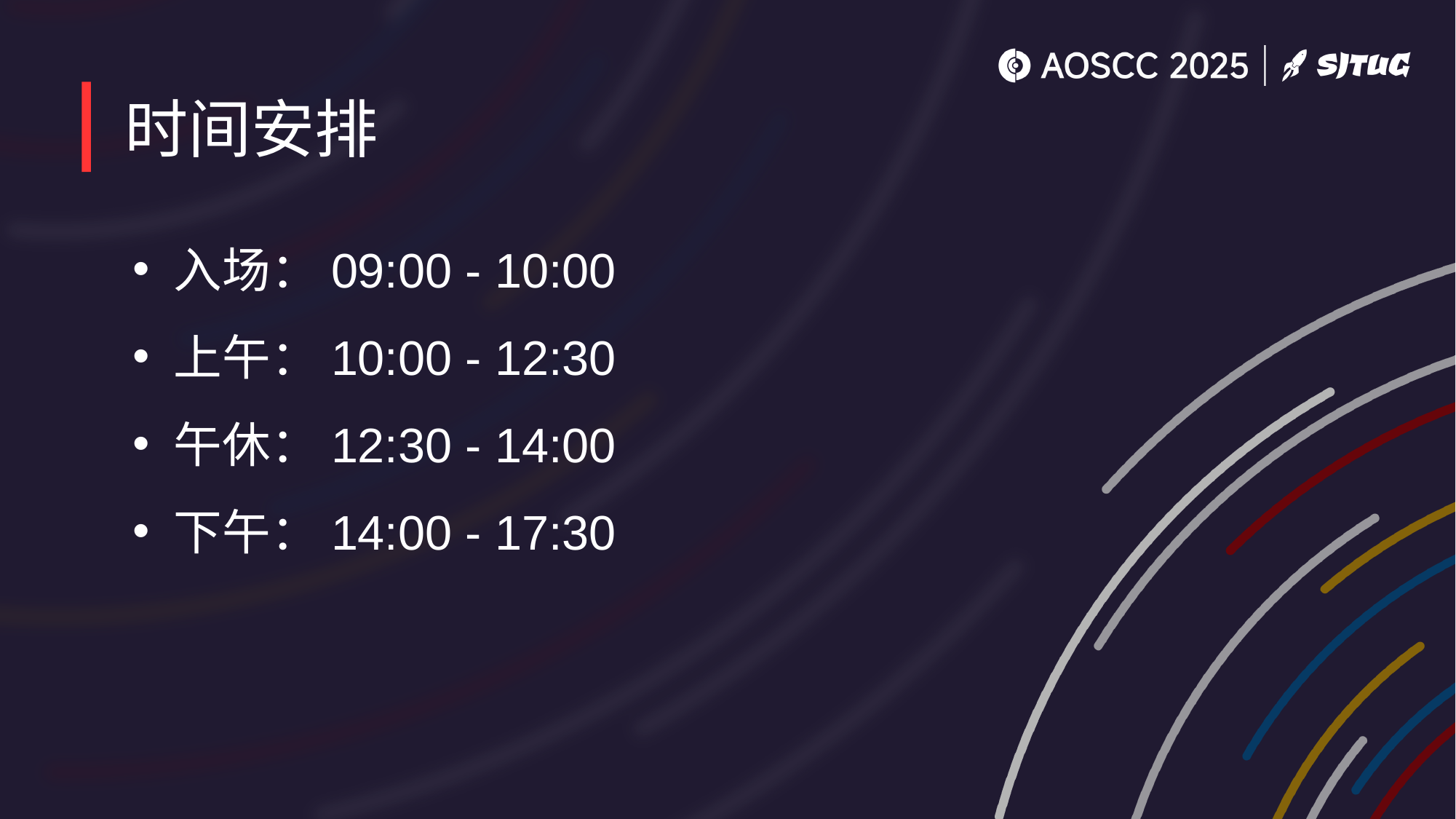

# 时间安排
入场：09:00 - 10:00
上午：10:00 - 12:30
午休：12:30 - 14:00
下午：14:00 - 17:30